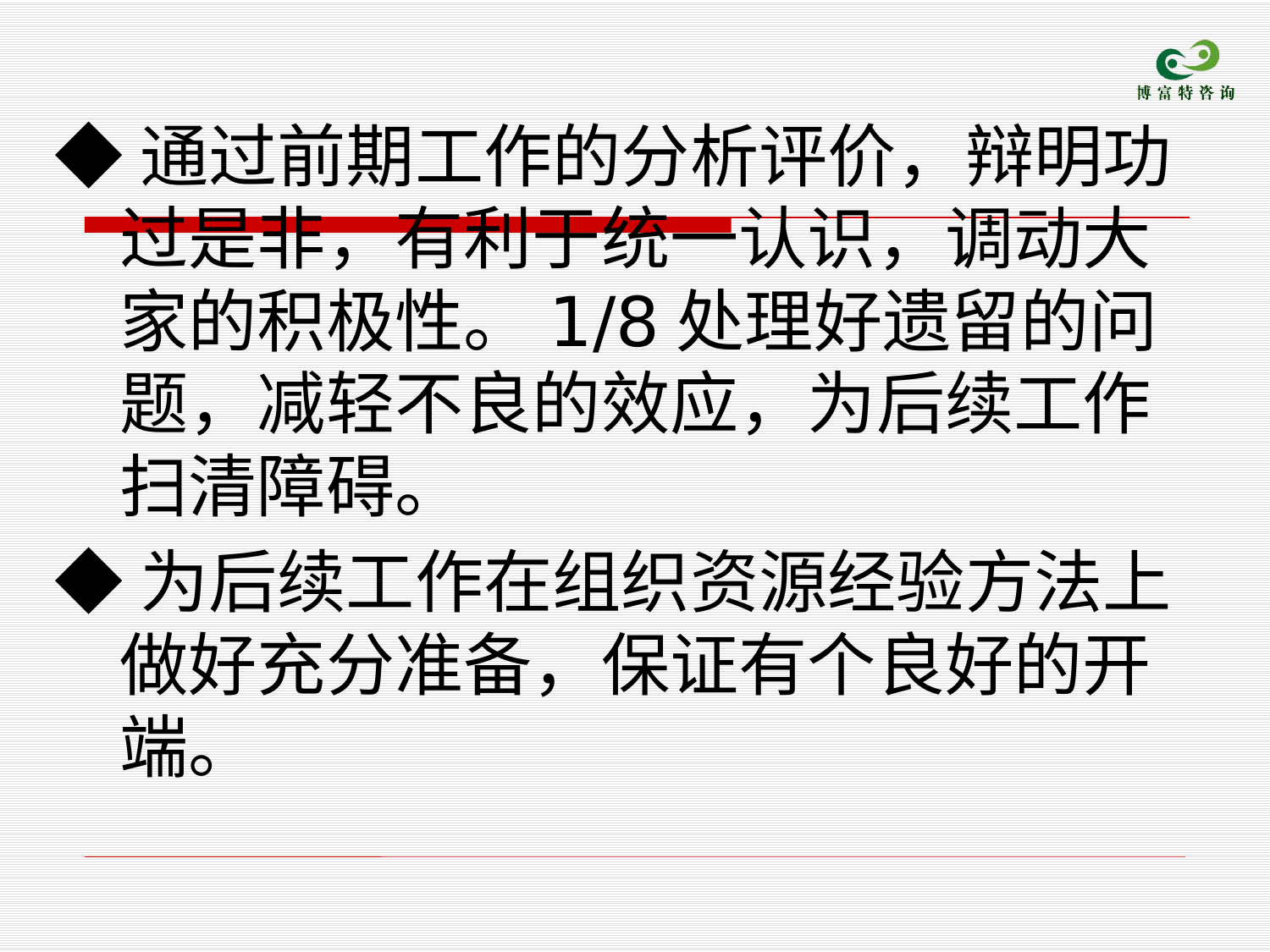

◆通过前期工作的分析评价，辩明功过是非，有利于统一认识，调动大家的积极性。1/8处理好遗留的问题，减轻不良的效应，为后续工作扫清障碍。
◆为后续工作在组织资源经验方法上做好充分准备，保证有个良好的开端。
433